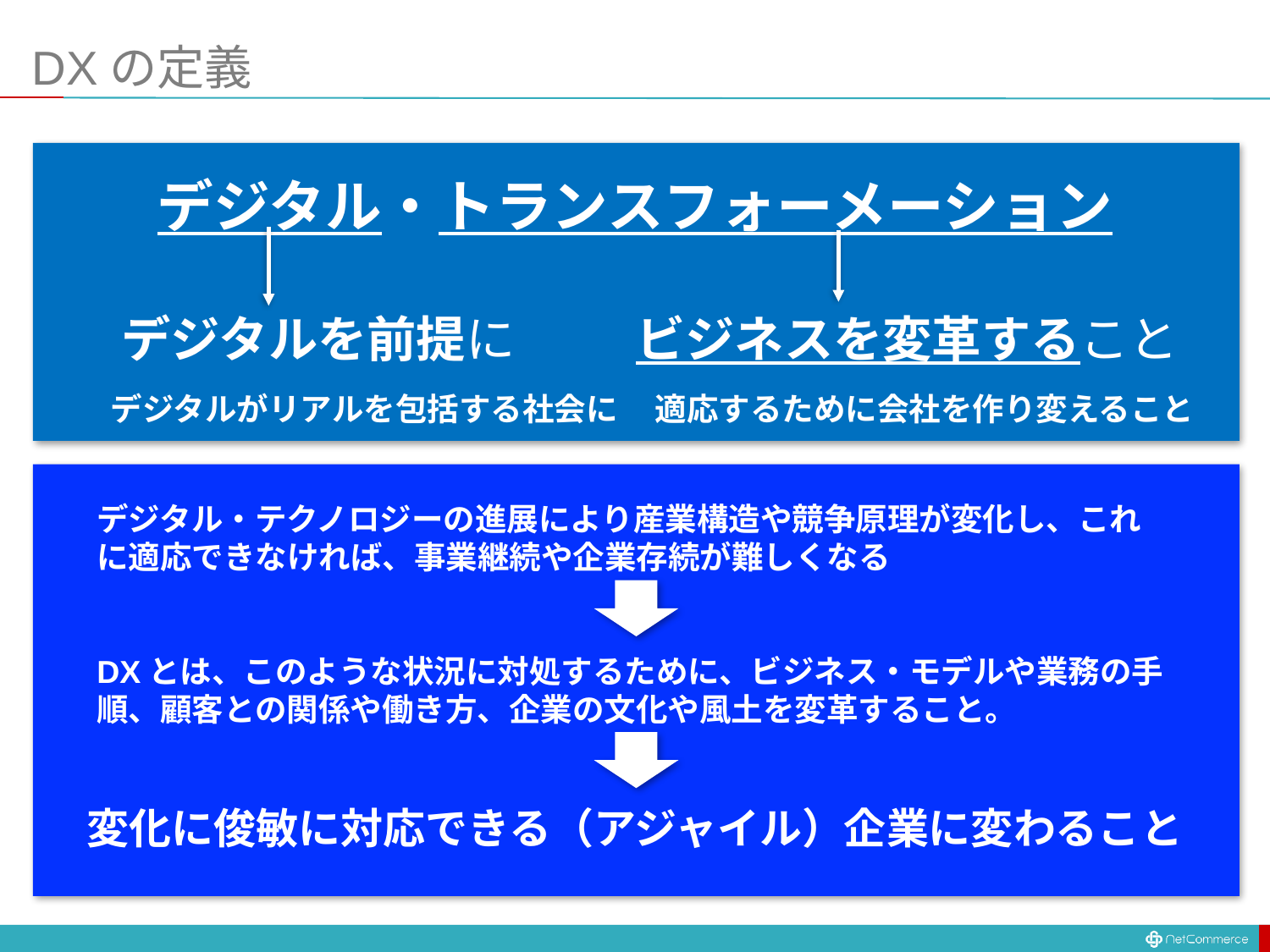

# DXの定義
デジタル・トランスフォーメーション
2004年、スウェーデンのウメオ大学教授であるエリック・ストルターマンの提唱した概念

ITの浸透が、人々の生活をあらゆる面でより良い方向に変化させること

デジタル・トランスフォーメーション
デジタルを前提に　　  ビジネスを変革すること
デジタルがリアルを包括する社会に
適応するために会社を作り変えること

デジタル・テクノロジーの進展により産業構造や競争原理が変化し、これに適応できなければ、事業継続や企業存続が難しくなる

DXとは、このような状況に対処するために、ビジネス・モデルや業務の手順、顧客との関係や働き方、企業の文化や風土を変革すること。

変化に俊敏に対応できる（アジャイル）企業に変わること